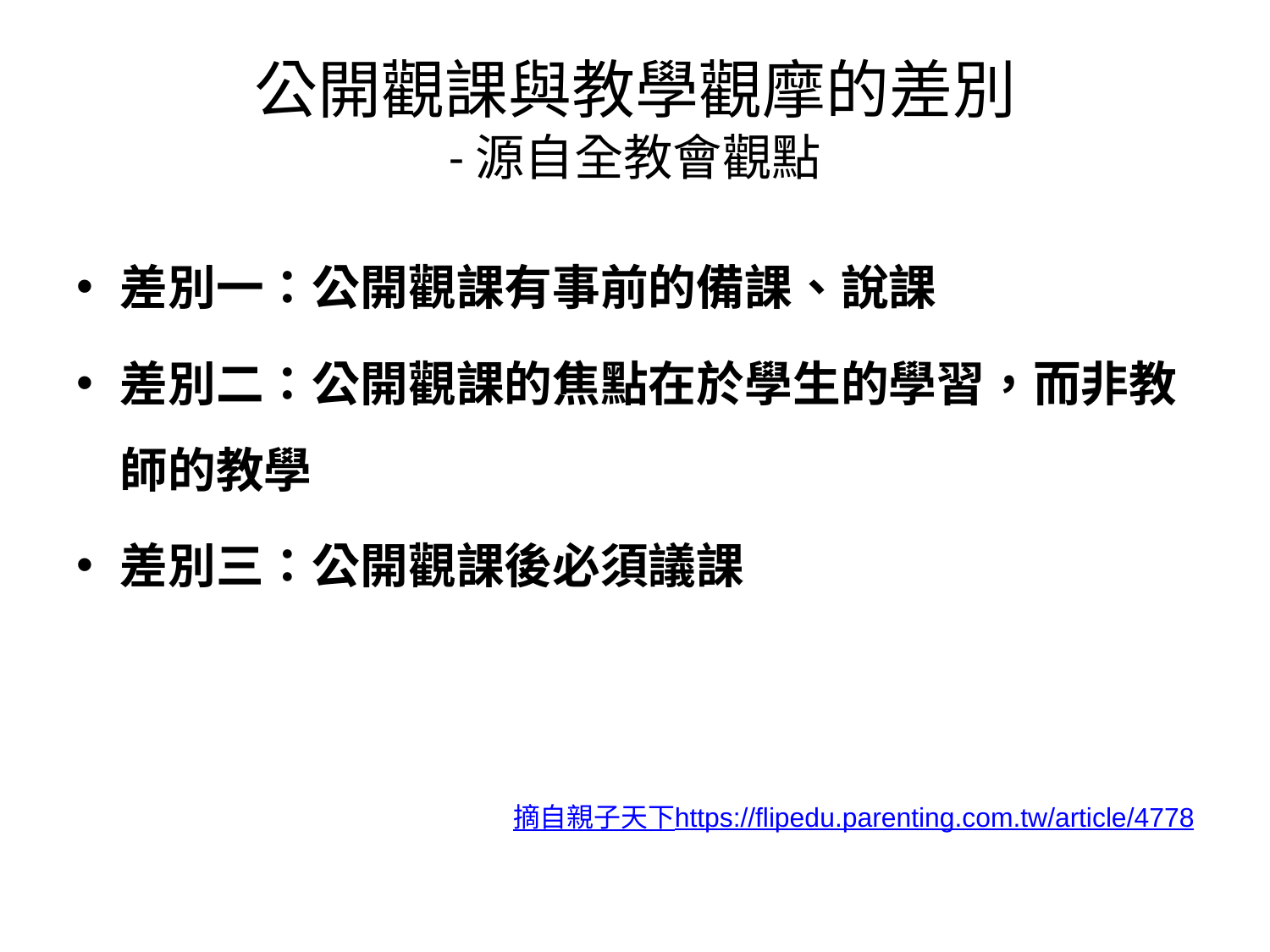

# 公開觀課與教學觀摩的差別 -源自全教會觀點
差別一：公開觀課有事前的備課、說課
差別二：公開觀課的焦點在於學生的學習，而非教師的教學
差別三：公開觀課後必須議課

摘自親子天下https://flipedu.parenting.com.tw/article/4778